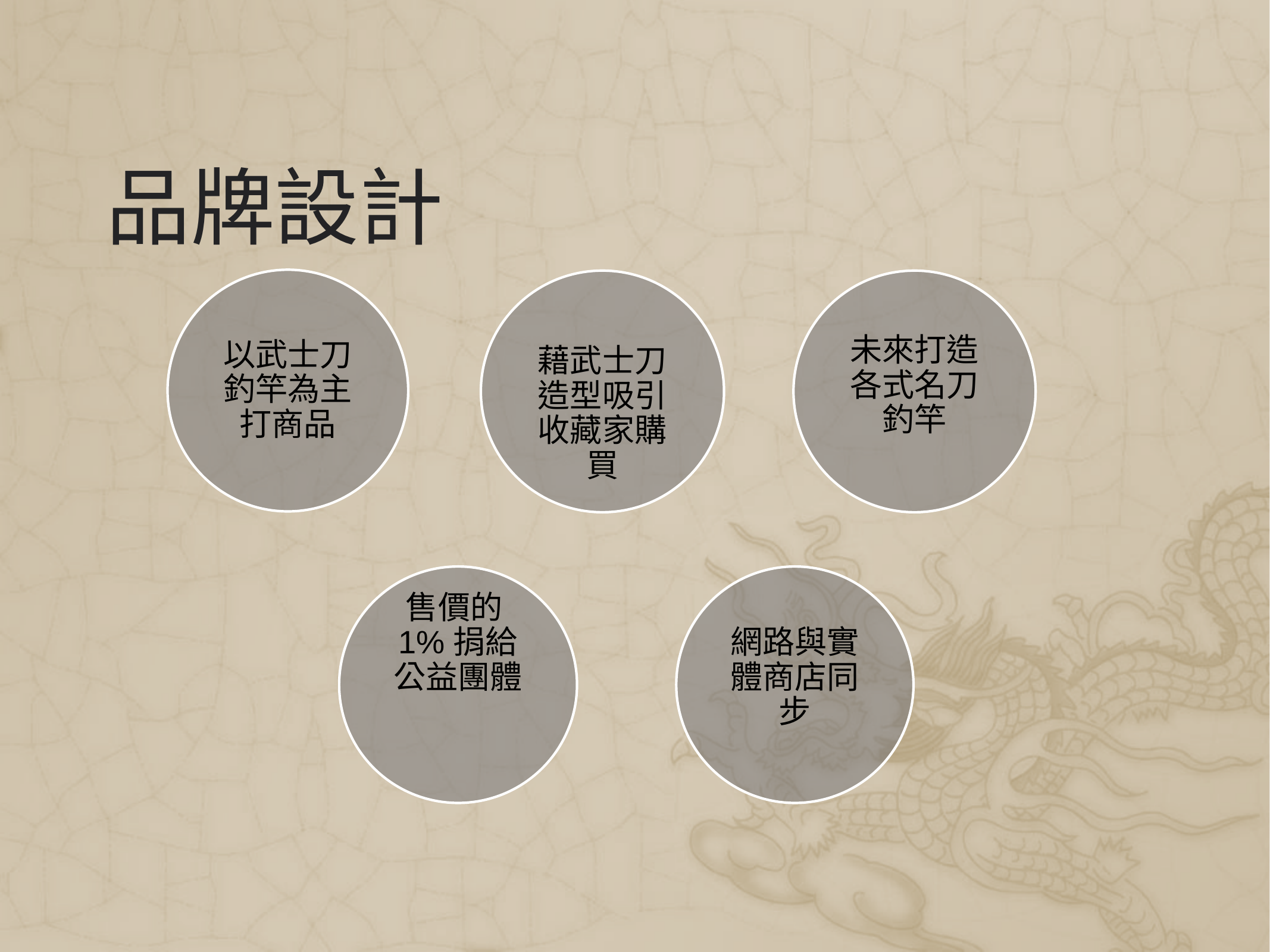

品牌設計
以武士刀釣竿為主打商品
藉武士刀造型吸引收藏家購買
未來打造各式名刀釣竿
售價的1%捐給公益團體
網路與實體商店同步